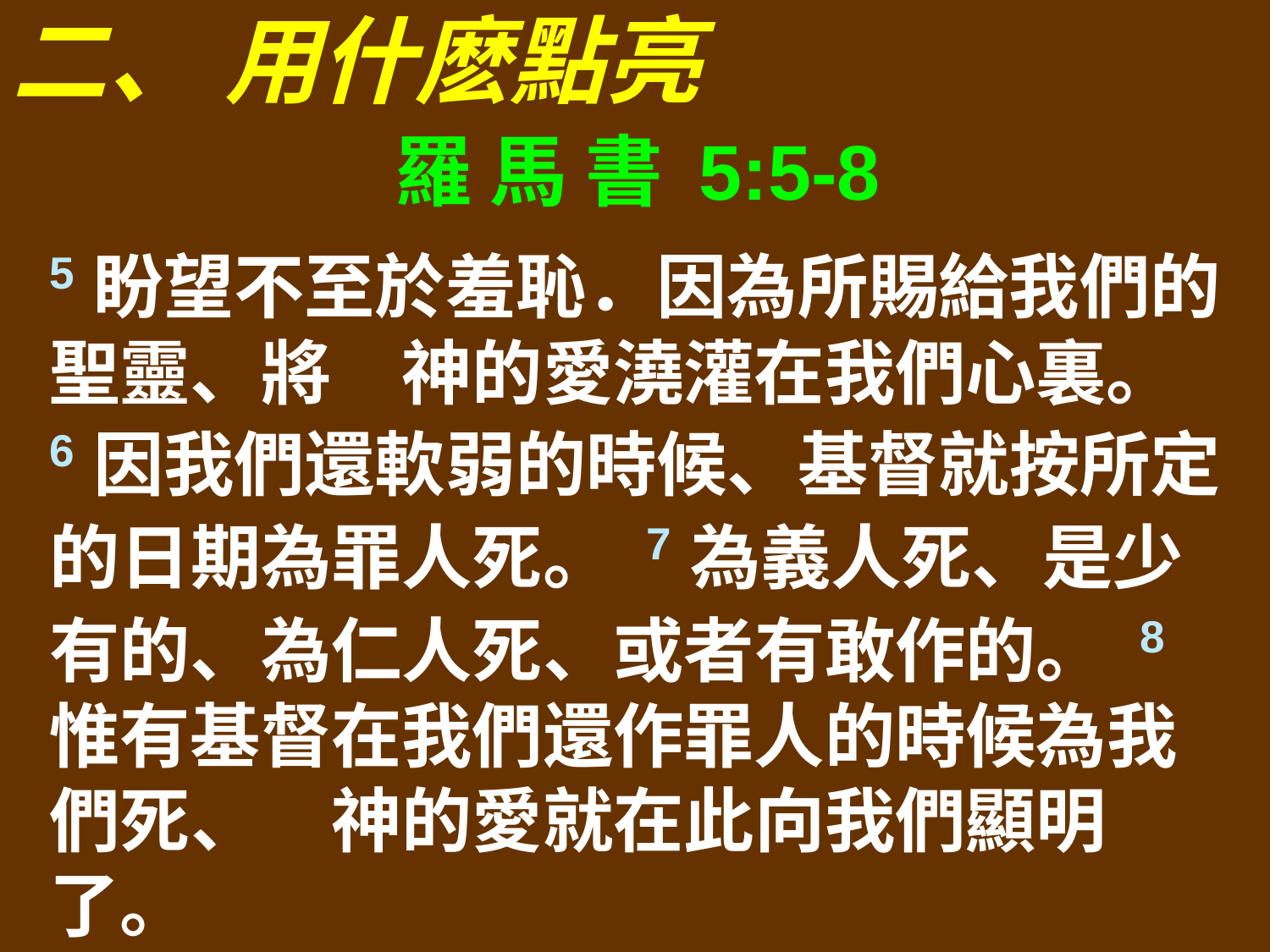

二、 用什麽點亮
羅 馬 書 5:5-8
5盼望不至於羞恥．因為所賜給我們的聖靈、將　神的愛澆灌在我們心裏。 6因我們還軟弱的時候、基督就按所定的日期為罪人死。 7為義人死、是少有的、為仁人死、或者有敢作的。 8惟有基督在我們還作罪人的時候為我們死、　神的愛就在此向我們顯明了。